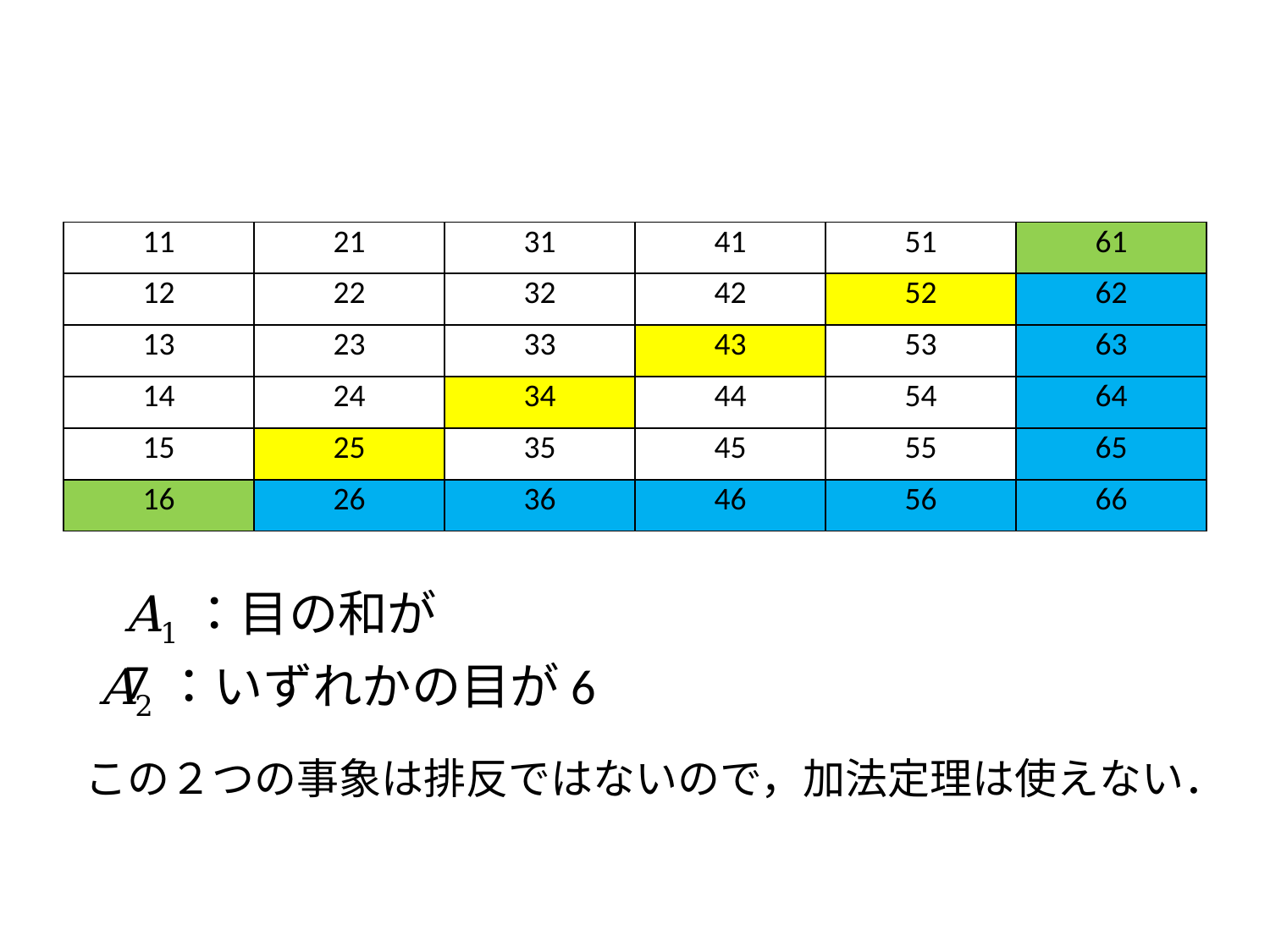

#
| 11 | 21 | 31 | 41 | 51 | 61 |
| --- | --- | --- | --- | --- | --- |
| 12 | 22 | 32 | 42 | 52 | 62 |
| 13 | 23 | 33 | 43 | 53 | 63 |
| 14 | 24 | 34 | 44 | 54 | 64 |
| 15 | 25 | 35 | 45 | 55 | 65 |
| 16 | 26 | 36 | 46 | 56 | 66 |
A1：目の和が7
A2：いずれかの目が6
この２つの事象は排反ではないので，加法定理は使えない．